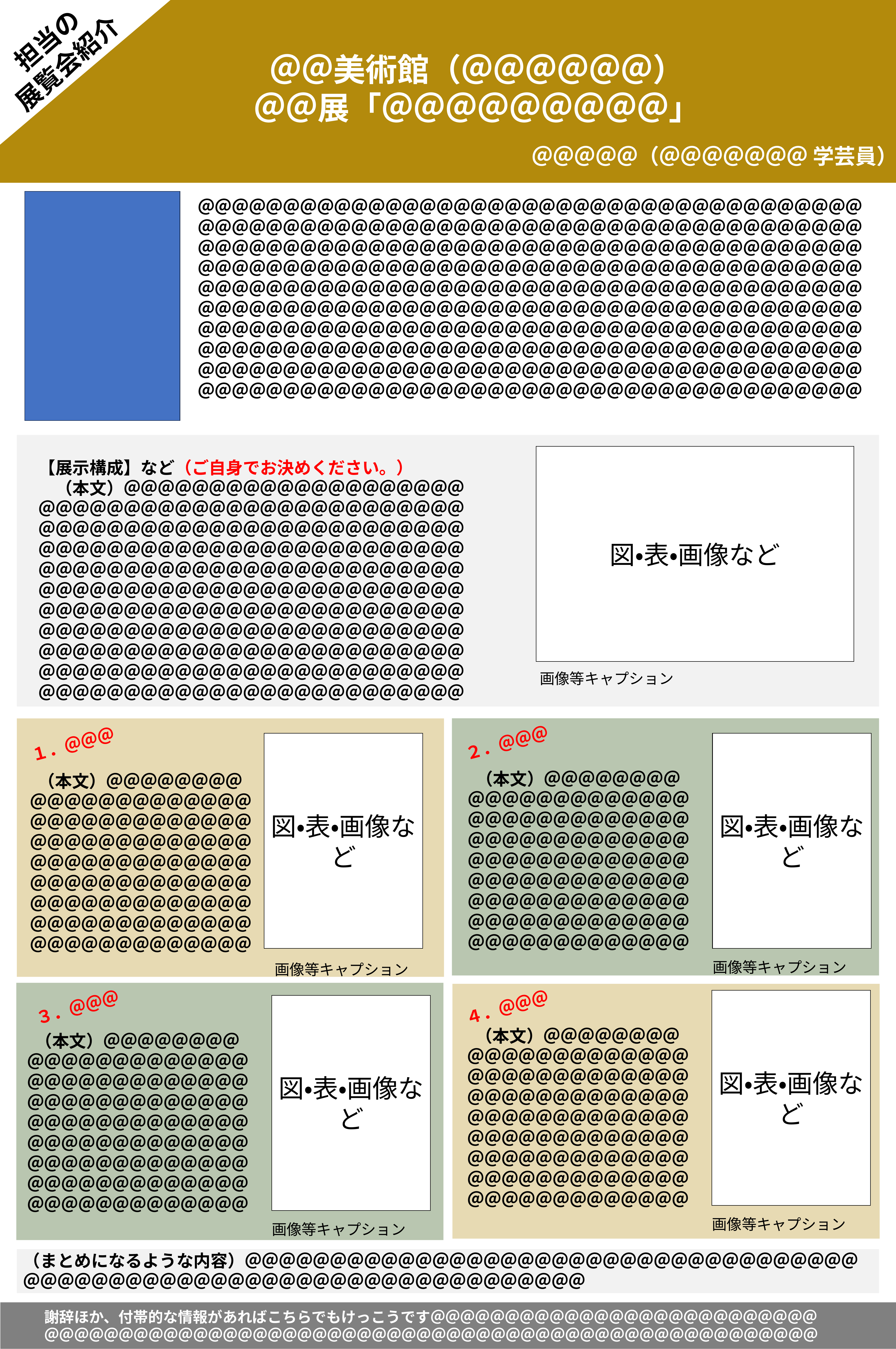

担当の
展覧会紹介
＠＠美術館（＠＠＠＠＠＠）
＠＠展「＠＠＠＠＠＠＠＠＠」
＠＠＠＠＠（＠＠＠＠＠＠＠ 学芸員）

＠＠＠＠＠＠＠＠＠＠＠＠＠＠＠＠＠＠＠＠＠＠＠＠＠＠＠＠＠＠＠＠＠＠＠＠＠＠＠＠＠＠＠＠＠＠＠＠＠＠＠＠＠＠＠＠＠＠＠＠＠＠＠＠＠＠＠＠＠＠＠＠＠＠＠＠＠＠＠＠＠＠＠＠＠＠＠＠＠＠＠＠＠＠＠＠＠＠＠＠＠＠＠＠＠＠＠＠＠＠＠＠＠＠＠＠＠＠＠＠＠＠＠＠＠＠＠＠＠＠＠＠＠＠＠＠＠＠＠＠＠＠＠＠＠＠＠＠＠＠＠＠＠＠＠＠＠＠＠＠＠＠＠＠＠＠＠＠＠＠＠＠＠＠＠＠＠＠＠＠＠＠＠＠＠＠＠＠＠＠＠＠＠＠＠＠＠＠＠＠＠＠＠＠＠＠＠＠＠＠＠＠＠＠＠＠＠＠＠＠＠＠＠＠＠＠＠＠＠＠＠＠＠＠＠＠＠＠＠＠＠＠＠＠＠＠＠＠＠＠＠＠＠＠＠＠＠＠＠＠＠＠＠＠＠＠＠＠＠＠＠＠＠＠＠＠＠＠＠＠＠＠＠＠＠＠＠＠＠＠＠＠＠＠＠＠＠＠＠＠＠＠＠＠＠＠＠＠＠＠＠＠＠＠＠＠＠＠＠＠＠＠＠＠＠＠＠＠＠＠＠＠＠＠＠＠＠＠＠＠＠＠＠＠＠＠＠＠＠＠＠＠＠＠＠＠＠＠＠＠＠＠＠＠＠＠＠＠＠＠＠＠＠＠＠＠＠＠＠＠＠＠＠＠＠＠＠＠＠＠

図・表・画像など
【展示構成】など（ご自身でお決めください。）
　（本文）＠＠＠＠＠＠＠＠＠＠＠＠＠＠＠＠＠＠＠＠＠＠＠＠＠＠＠＠＠＠＠＠＠＠＠＠＠＠＠＠＠＠＠＠＠＠＠＠＠＠＠＠＠＠＠＠＠＠＠＠＠＠＠＠＠＠＠＠＠＠＠＠＠＠＠＠＠＠＠＠＠＠＠＠＠＠＠＠＠＠＠＠＠＠＠＠＠＠＠＠＠＠＠＠＠＠＠＠＠＠＠＠＠＠＠＠＠＠＠＠＠＠＠＠＠＠＠＠＠＠＠＠＠＠＠＠＠＠＠＠＠＠＠＠＠＠＠＠＠＠＠＠＠＠＠＠＠＠＠＠＠＠＠＠＠＠＠＠＠＠＠＠＠＠＠＠＠＠＠＠＠＠＠＠＠＠＠＠＠＠＠＠＠＠＠＠＠＠＠＠＠＠＠＠＠＠＠＠＠＠＠＠＠＠＠＠＠＠＠＠＠＠＠＠＠＠＠＠＠＠＠＠＠＠＠＠＠＠＠＠＠＠＠＠＠＠＠＠＠＠＠＠＠＠＠＠＠＠＠＠＠＠＠＠＠＠＠＠＠＠
画像等キャプション

２．＠＠＠
１．＠＠＠
図・表・画像など
図・表・画像など
 （本文）＠＠＠＠＠＠＠＠＠＠＠＠＠＠＠＠＠＠＠＠＠＠＠＠＠＠＠＠＠＠＠＠＠＠＠＠＠＠＠＠＠＠＠＠＠＠＠＠＠＠＠＠＠＠＠＠＠＠＠＠＠＠＠＠＠＠＠＠＠＠＠＠＠＠＠＠＠＠＠＠＠＠＠＠＠＠＠＠＠＠＠＠＠＠＠＠＠＠＠＠＠＠＠＠＠＠＠＠＠＠＠＠
 （本文）＠＠＠＠＠＠＠＠＠＠＠＠＠＠＠＠＠＠＠＠＠＠＠＠＠＠＠＠＠＠＠＠＠＠＠＠＠＠＠＠＠＠＠＠＠＠＠＠＠＠＠＠＠＠＠＠＠＠＠＠＠＠＠＠＠＠＠＠＠＠＠＠＠＠＠＠＠＠＠＠＠＠＠＠＠＠＠＠＠＠＠＠＠＠＠＠＠＠＠＠＠＠＠＠＠＠＠＠＠＠＠＠

画像等キャプション
画像等キャプション

図・表・画像など
４．＠＠＠
３．＠＠＠
図・表・画像など
 （本文）＠＠＠＠＠＠＠＠＠＠＠＠＠＠＠＠＠＠＠＠＠＠＠＠＠＠＠＠＠＠＠＠＠＠＠＠＠＠＠＠＠＠＠＠＠＠＠＠＠＠＠＠＠＠＠＠＠＠＠＠＠＠＠＠＠＠＠＠＠＠＠＠＠＠＠＠＠＠＠＠＠＠＠＠＠＠＠＠＠＠＠＠＠＠＠＠＠＠＠＠＠＠＠＠＠＠＠＠＠＠＠＠
 （本文）＠＠＠＠＠＠＠＠＠＠＠＠＠＠＠＠＠＠＠＠＠＠＠＠＠＠＠＠＠＠＠＠＠＠＠＠＠＠＠＠＠＠＠＠＠＠＠＠＠＠＠＠＠＠＠＠＠＠＠＠＠＠＠＠＠＠＠＠＠＠＠＠＠＠＠＠＠＠＠＠＠＠＠＠＠＠＠＠＠＠＠＠＠＠＠＠＠＠＠＠＠＠＠＠＠＠＠＠＠＠＠＠
画像等キャプション
画像等キャプション
（まとめになるような内容）＠＠＠＠＠＠＠＠＠＠＠＠＠＠＠＠＠＠＠＠＠＠＠＠＠＠＠＠＠＠＠＠＠＠＠＠＠＠＠＠＠＠＠＠＠＠＠＠＠＠＠＠＠＠＠＠＠＠＠＠＠＠＠＠＠＠＠＠＠

謝辞ほか、付帯的な情報があればこちらでもけっこうです＠＠＠＠＠＠＠＠＠＠＠＠＠＠＠＠＠＠＠＠＠＠＠＠＠＠＠＠＠＠＠＠＠＠＠＠＠＠＠＠＠＠＠＠＠＠＠＠＠＠＠＠＠＠＠＠＠＠＠＠＠＠＠＠＠＠＠＠＠＠＠＠＠＠＠＠＠＠